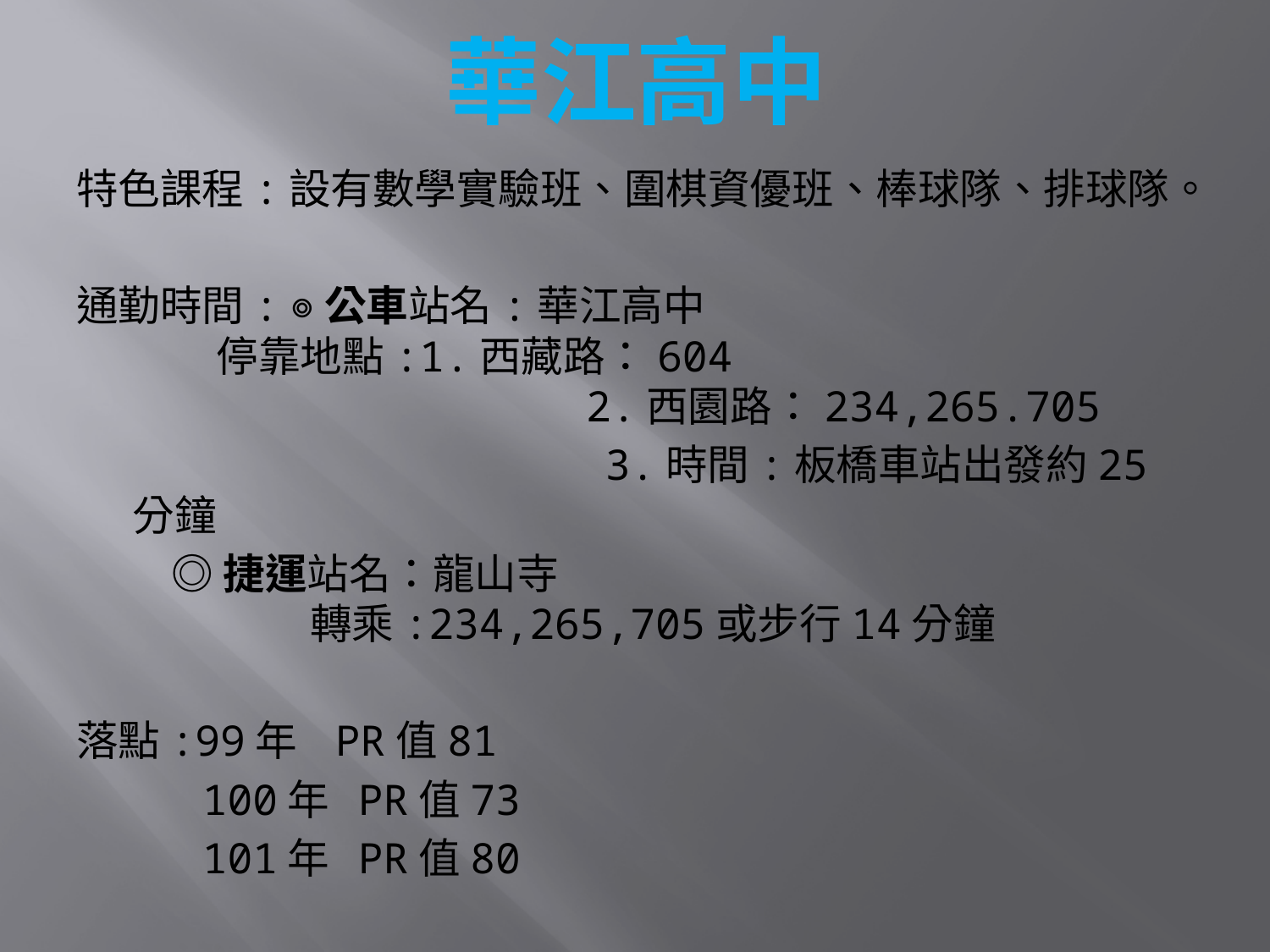

# 華江高中
特色課程:設有數學實驗班、圍棋資優班、棒球隊、排球隊。

通勤時間: ◎公車站名:華江高中
         停靠地點:1.西藏路：604
                  2.西園路：234,265.705
                     3.時間:板橋車站出發約25分鐘
          ◎捷運站名：龍山寺
                   轉乘:234,265,705或步行14分鐘

落點:99年   PR值81
     100年  PR值73
     101年  PR值80